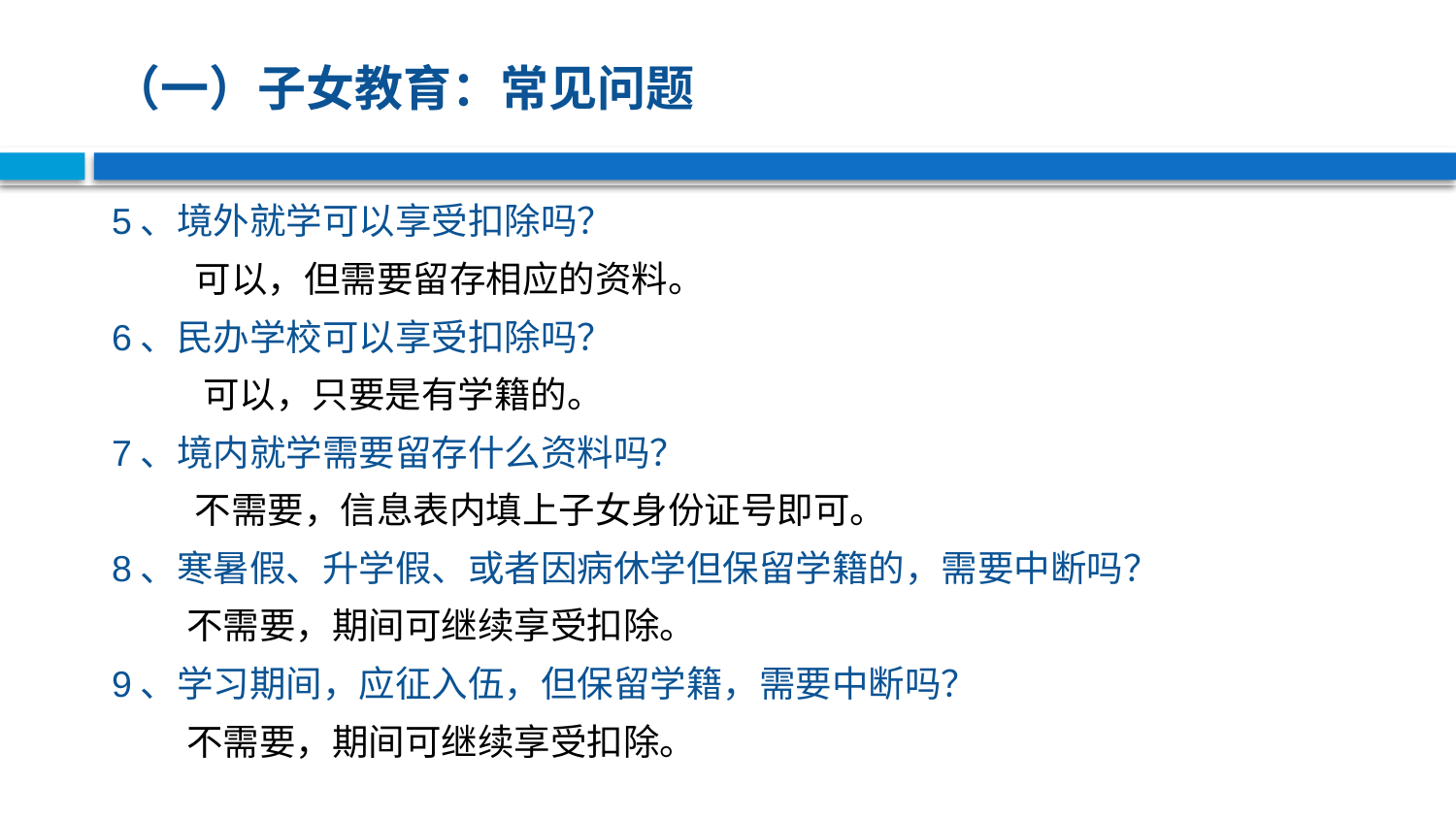

# （一）子女教育：常见问题
5、境外就学可以享受扣除吗？
         可以，但需要留存相应的资料。
6、民办学校可以享受扣除吗？
          可以，只要是有学籍的。
7、境内就学需要留存什么资料吗？
         不需要，信息表内填上子女身份证号即可。
8、寒暑假、升学假、或者因病休学但保留学籍的，需要中断吗？
        不需要，期间可继续享受扣除。
9、学习期间，应征入伍，但保留学籍，需要中断吗？
        不需要，期间可继续享受扣除。